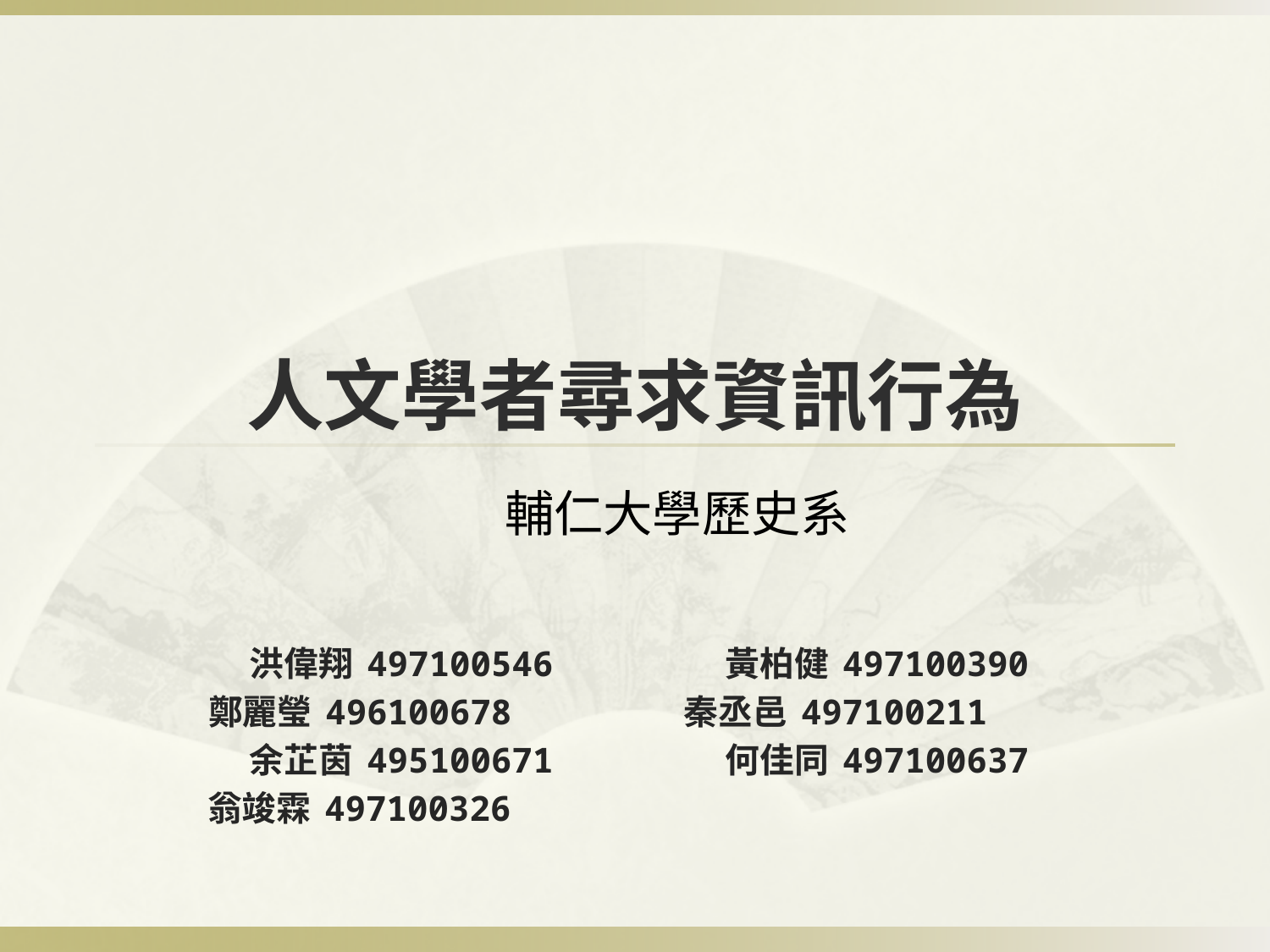

# 人文學者尋求資訊行為
輔仁大學歷史系
洪偉翔 497100546        黃柏健 497100390
鄭麗瑩 496100678        秦丞邑 497100211
余芷茵 495100671        何佳同 497100637
翁竣霖 497100326